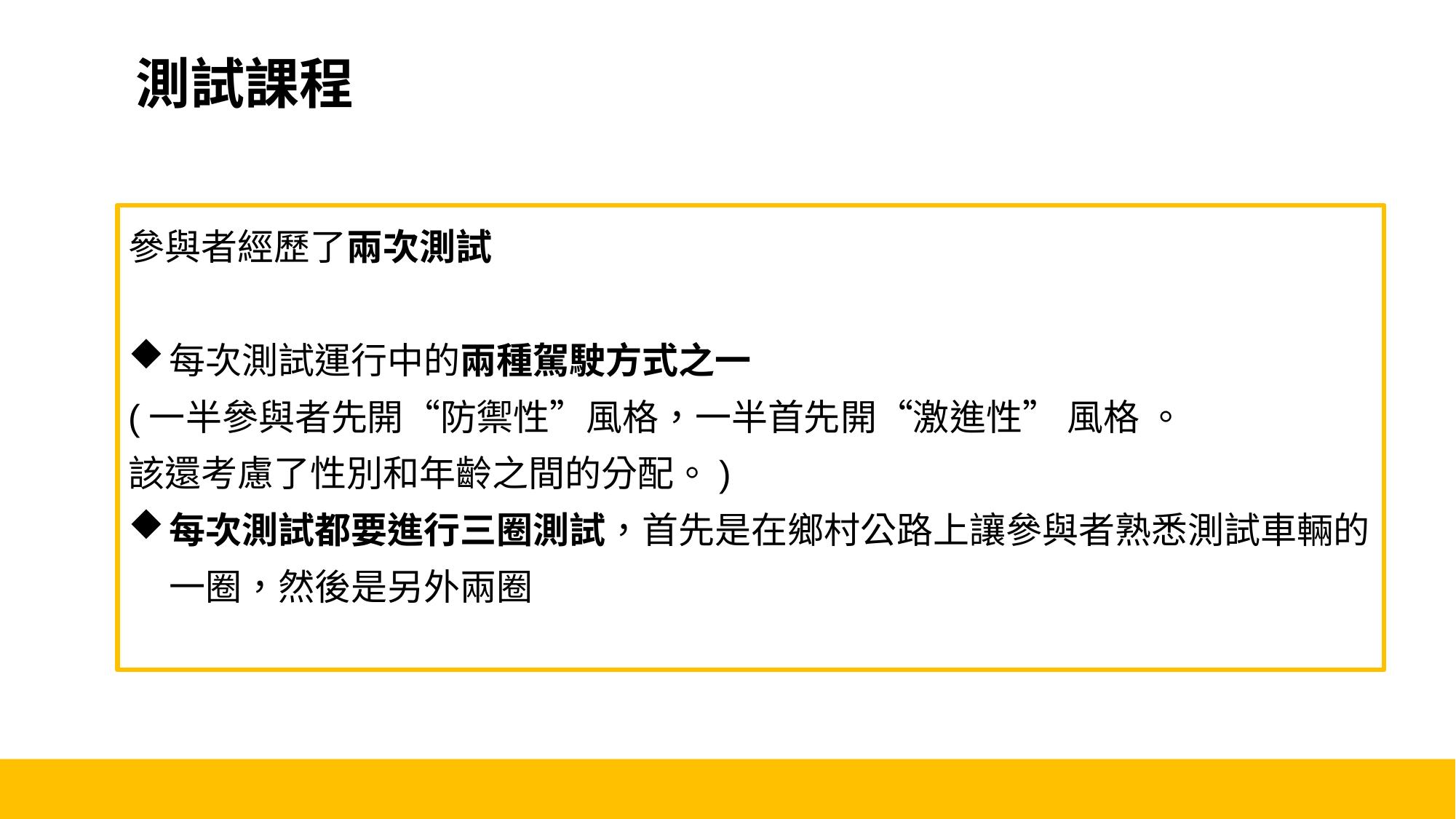

測試課程
參與者經歷了兩次測試

每次測試運行中的兩種駕駛方式之一
(一半參與者先開“防禦性”風格，一半首先開“激進性” 風格 。
該還考慮了性別和年齡之間的分配。)
每次測試都要進行三圈測試，首先是在鄉村公路上讓參與者熟悉測試車輛的一圈，然後是另外兩圈

10